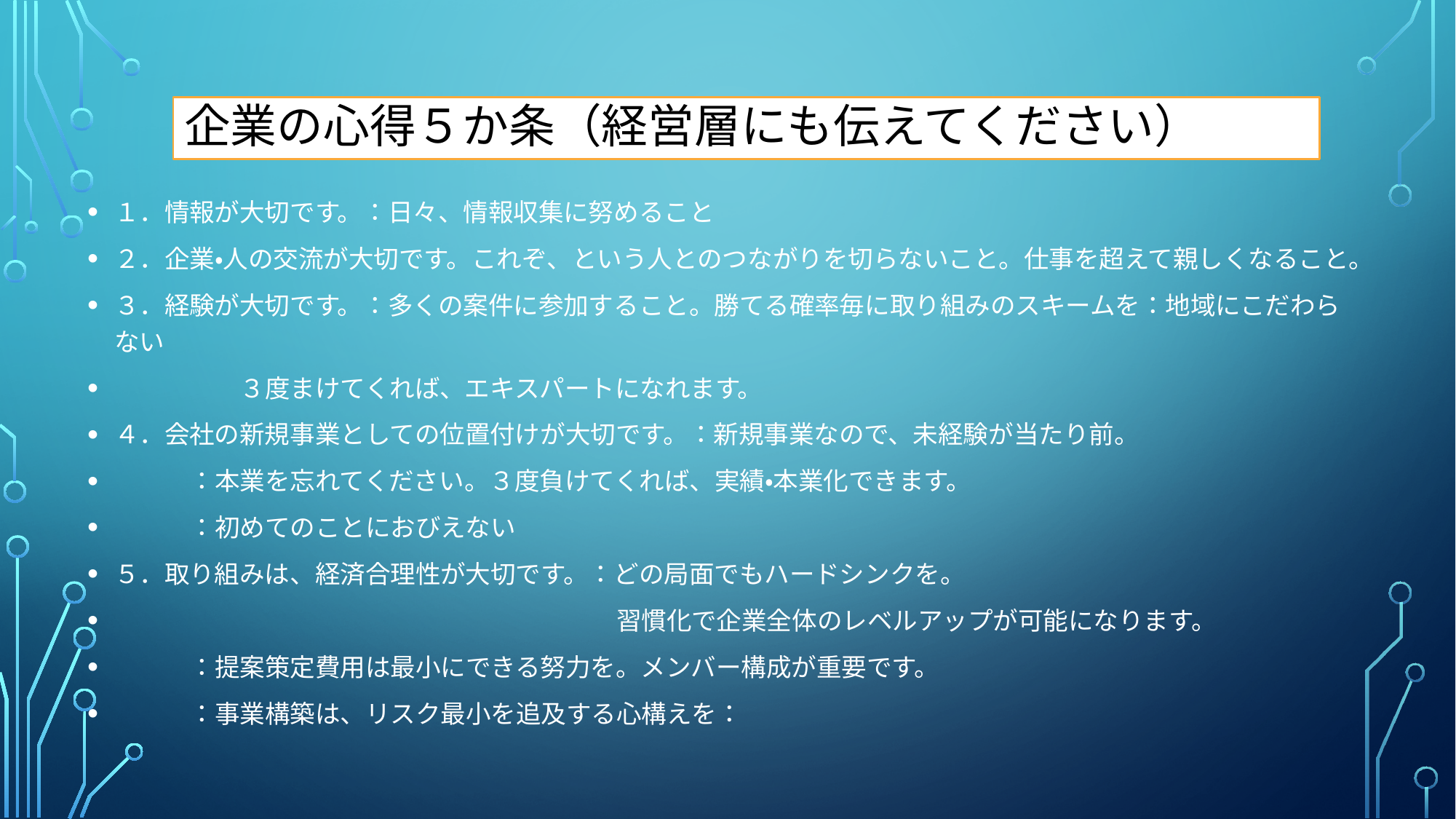

# 企業の心得５か条（経営層にも伝えてください）
１．情報が大切です。：日々、情報収集に努めること
２．企業・人の交流が大切です。これぞ、という人とのつながりを切らないこと。仕事を超えて親しくなること。
３．経験が大切です。：多くの案件に参加すること。勝てる確率毎に取り組みのスキームを：地域にこだわらない
　		　　３度まけてくれば、エキスパートになれます。
４．会社の新規事業としての位置付けが大切です。：新規事業なので、未経験が当たり前。
　　			：本業を忘れてください。３度負けてくれば、実績・本業化できます。
　			：初めてのことにおびえない
５．取り組みは、経済合理性が大切です。：どの局面でもハードシンクを。
　　　　　　　　　　　　　　　　　　　　習慣化で企業全体のレベルアップが可能になります。
　　				：提案策定費用は最小にできる努力を。メンバー構成が重要です。
　				：事業構築は、リスク最小を追及する心構えを：